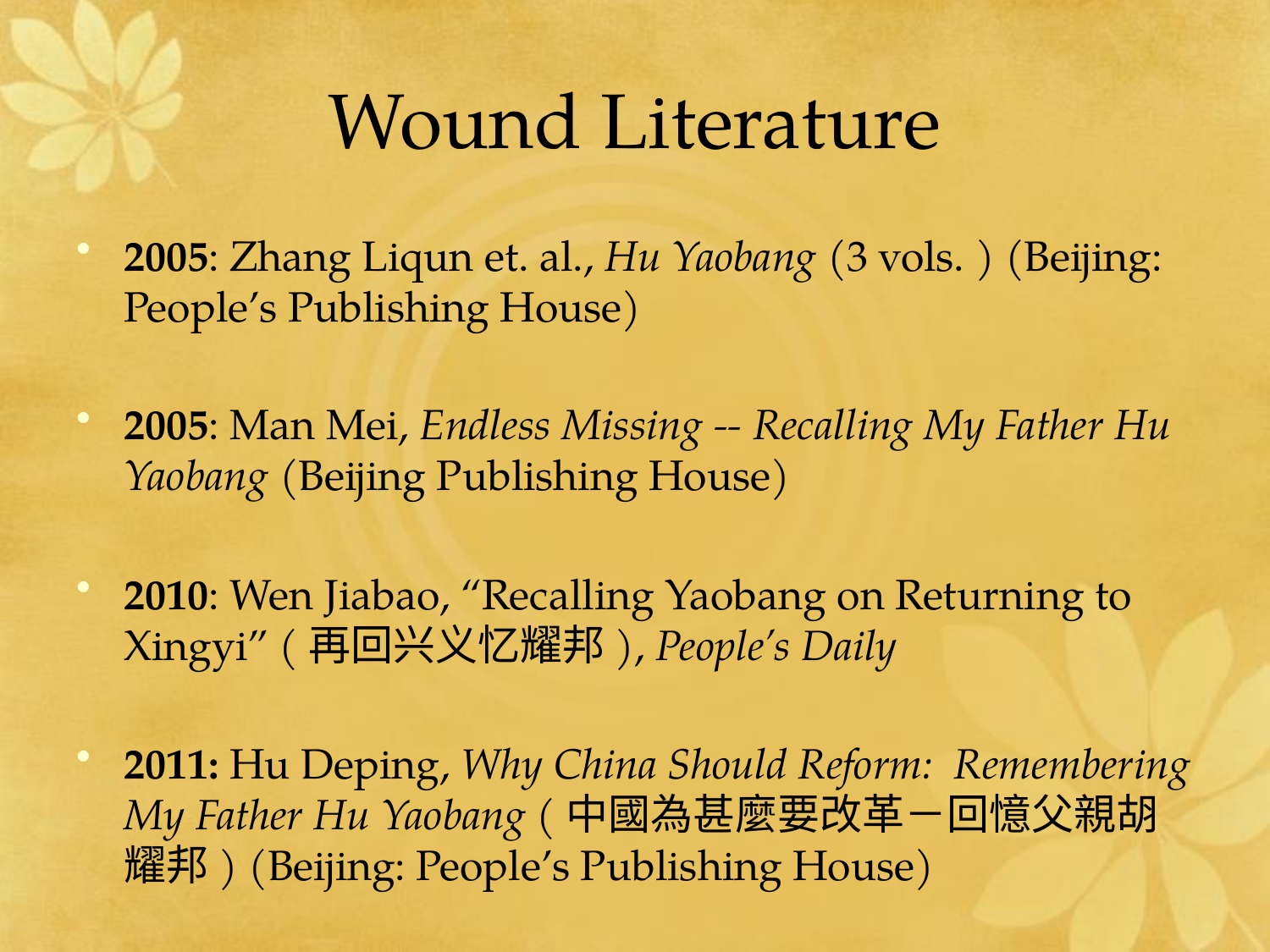

# Wound Literature
2005: Zhang Liqun et. al., Hu Yaobang (3 vols. ) (Beijing: People’s Publishing House)

2005: Man Mei, Endless Missing -- Recalling My Father Hu Yaobang (Beijing Publishing House)

2010: Wen Jiabao, “Recalling Yaobang on Returning to Xingyi” (再回兴义忆耀邦), People’s Daily

2011: Hu Deping, Why China Should Reform:  Remembering My Father Hu Yaobang (中國為甚麼要改革－回憶父親胡耀邦) (Beijing: People’s Publishing House)